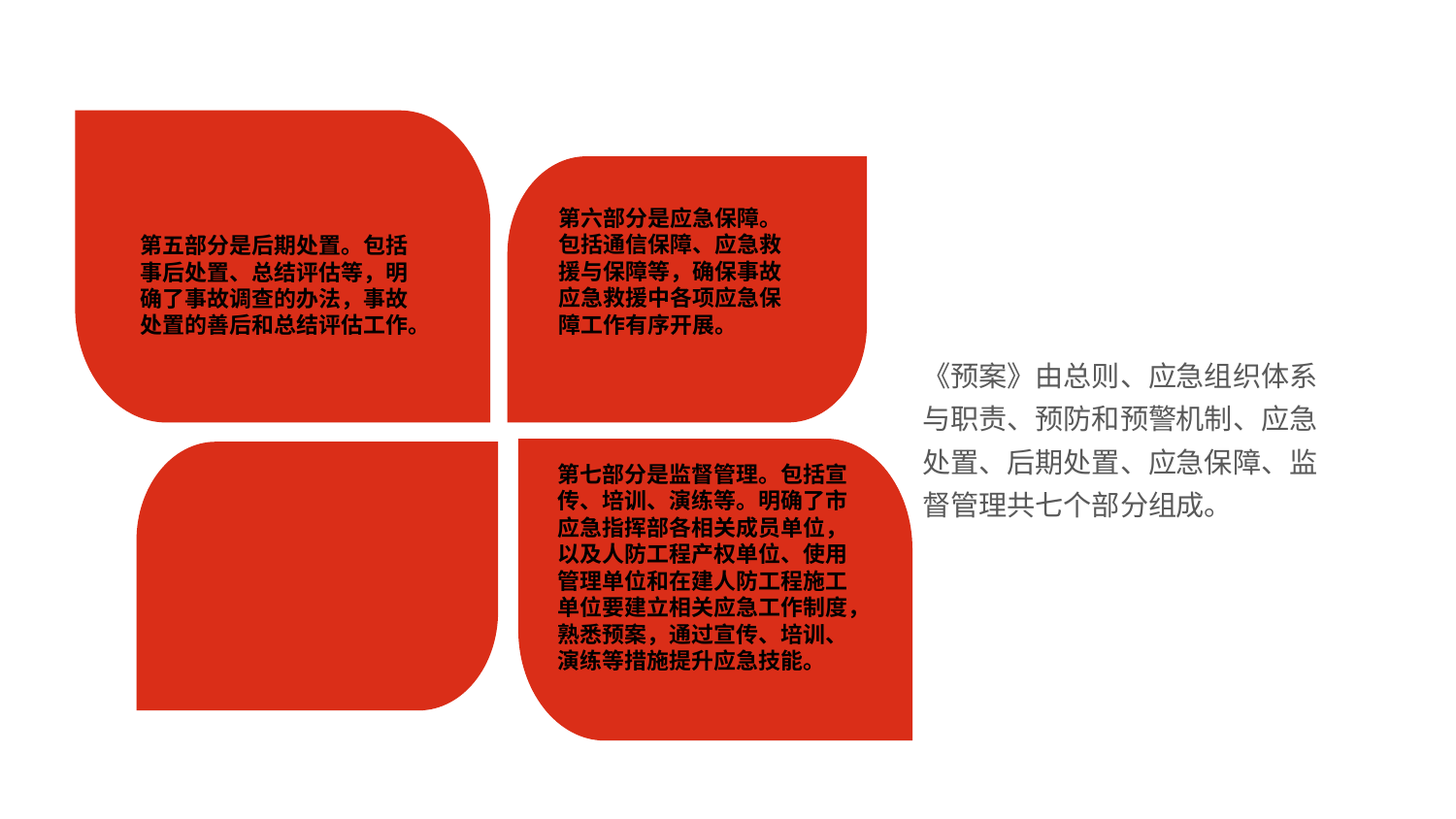

第六部分是应急保障。包括通信保障、应急救援与保障等，确保事故应急救援中各项应急保障工作有序开展。
第五部分是后期处置。包括事后处置、总结评估等，明确了事故调查的办法，事故处置的善后和总结评估工作。

第七部分是监督管理。包括宣传、培训、演练等。明确了市应急指挥部各相关成员单位，以及人防工程产权单位、使用管理单位和在建人防工程施工单位要建立相关应急工作制度，熟悉预案，通过宣传、培训、演练等措施提升应急技能。
《预案》由总则、应急组织体系与职责、预防和预警机制、应急处置、后期处置、应急保障、监督管理共七个部分组成。